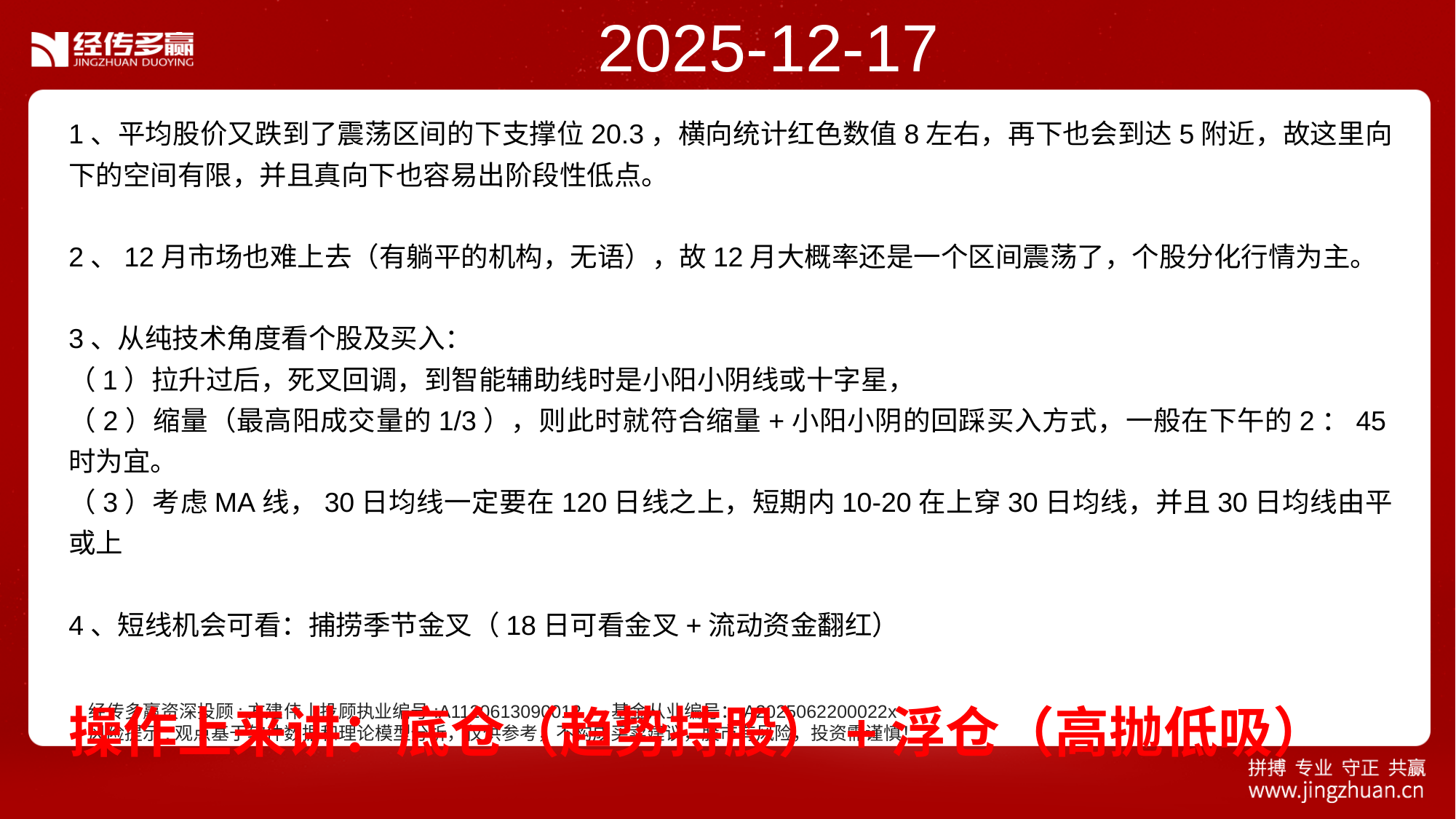

2025-12-17
1、平均股价又跌到了震荡区间的下支撑位20.3，横向统计红色数值8左右，再下也会到达5附近，故这里向下的空间有限，并且真向下也容易出阶段性低点。

2、12月市场也难上去（有躺平的机构，无语），故12月大概率还是一个区间震荡了，个股分化行情为主。

3、从纯技术角度看个股及买入：
（1）拉升过后，死叉回调，到智能辅助线时是小阳小阴线或十字星，
（2）缩量（最高阳成交量的1/3），则此时就符合缩量+小阳小阴的回踩买入方式，一般在下午的2：45时为宜。
（3）考虑MA线，30日均线一定要在120日线之上，短期内10-20在上穿30日均线，并且30日均线由平或上

4、短线机会可看：捕捞季节金叉（18日可看金叉+流动资金翻红）

操作上来讲：底仓（趋势持股）+浮仓（高抛低吸）